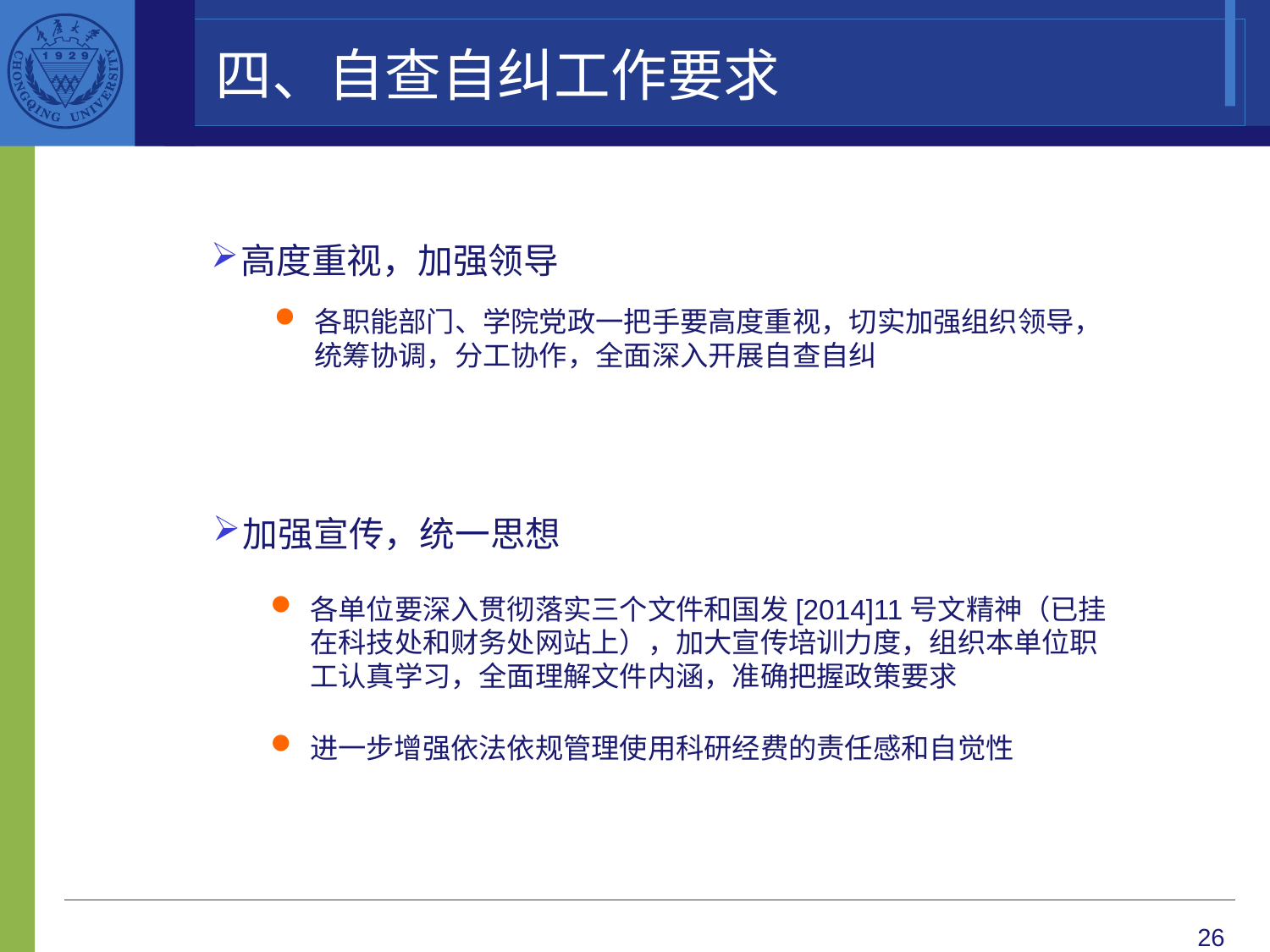

四、自查自纠工作要求
高度重视，加强领导
各职能部门、学院党政一把手要高度重视，切实加强组织领导，统筹协调，分工协作，全面深入开展自查自纠
加强宣传，统一思想
各单位要深入贯彻落实三个文件和国发[2014]11号文精神（已挂在科技处和财务处网站上），加大宣传培训力度，组织本单位职工认真学习，全面理解文件内涵，准确把握政策要求
进一步增强依法依规管理使用科研经费的责任感和自觉性
26